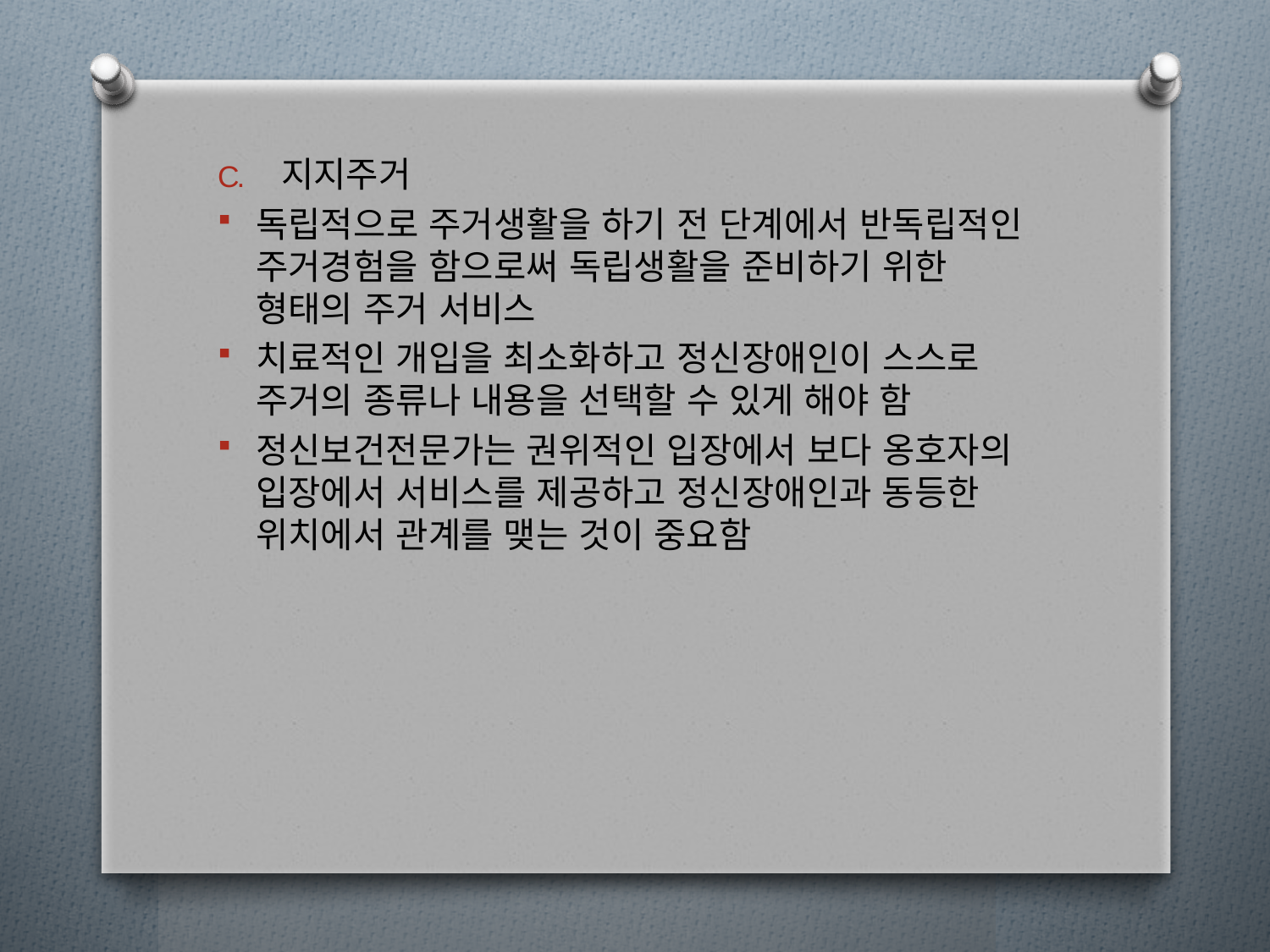

지지주거
독립적으로 주거생활을 하기 전 단계에서 반독립적인 주거경험을 함으로써 독립생활을 준비하기 위한 형태의 주거 서비스
치료적인 개입을 최소화하고 정신장애인이 스스로 주거의 종류나 내용을 선택할 수 있게 해야 함
정신보건전문가는 권위적인 입장에서 보다 옹호자의 입장에서 서비스를 제공하고 정신장애인과 동등한 위치에서 관계를 맺는 것이 중요함